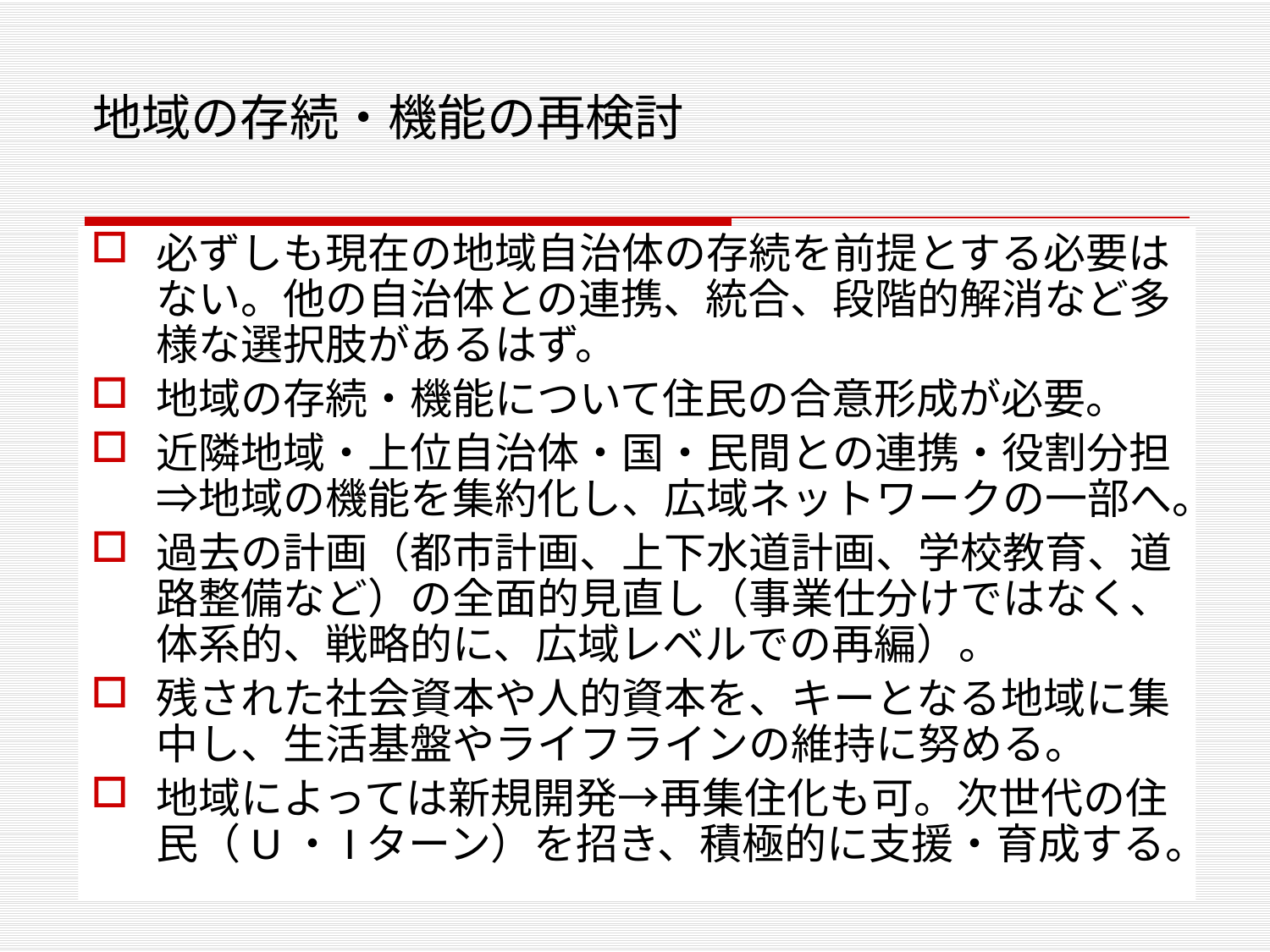

# 地域の存続・機能の再検討
必ずしも現在の地域自治体の存続を前提とする必要はない。他の自治体との連携、統合、段階的解消など多様な選択肢があるはず。
地域の存続・機能について住民の合意形成が必要。
近隣地域・上位自治体・国・民間との連携・役割分担⇒地域の機能を集約化し、広域ネットワークの一部へ。
過去の計画（都市計画、上下水道計画、学校教育、道路整備など）の全面的見直し（事業仕分けではなく、体系的、戦略的に、広域レベルでの再編）。
残された社会資本や人的資本を、キーとなる地域に集中し、生活基盤やライフラインの維持に努める。
地域によっては新規開発→再集住化も可。次世代の住民（U・Iターン）を招き、積極的に支援・育成する。